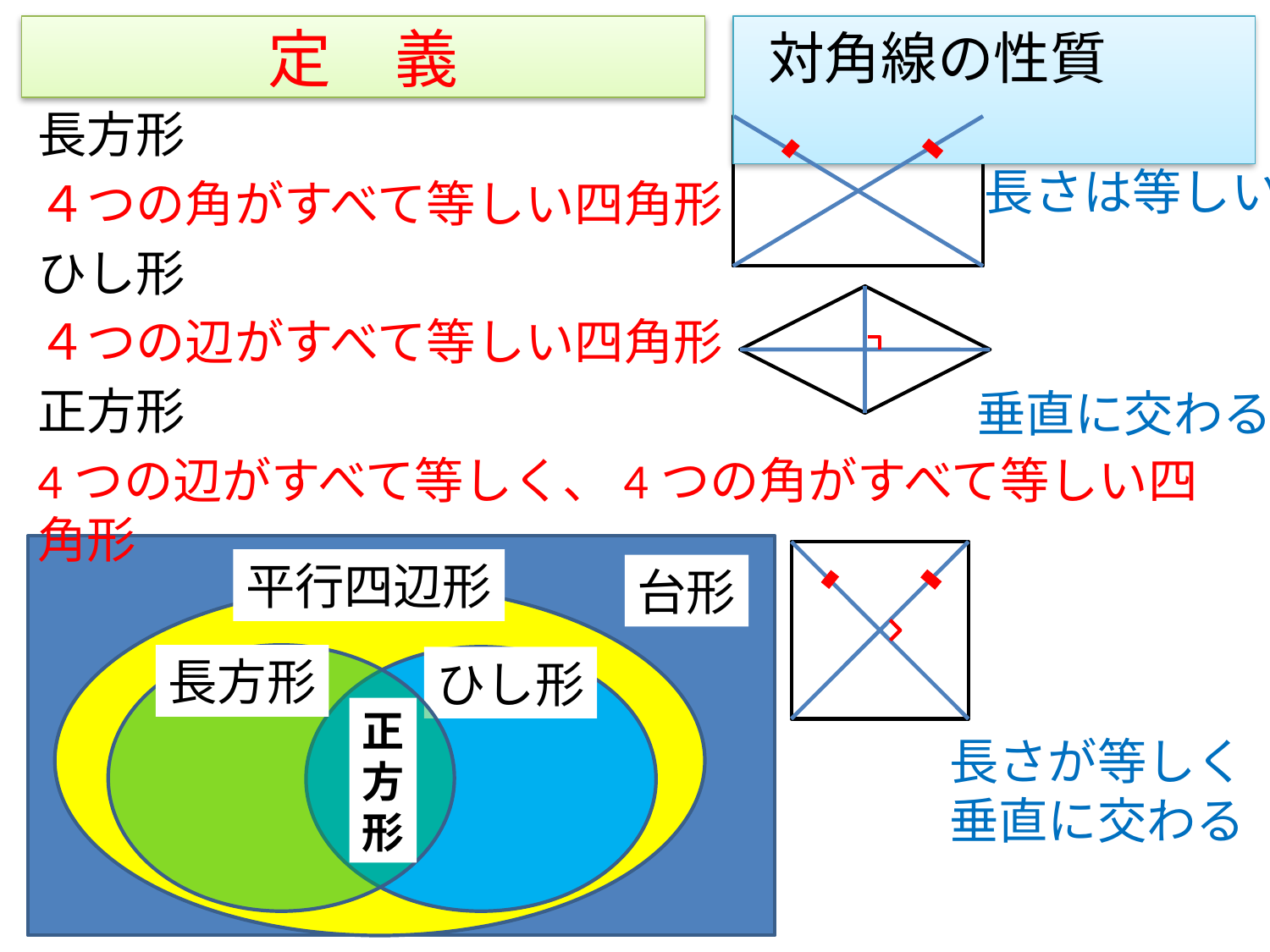

# 定　義
対角線の性質
長方形
４つの角がすべて等しい四角形
ひし形
４つの辺がすべて等しい四角形
正方形
4つの辺がすべて等しく、4つの角がすべて等しい四角形

長さは等しい

垂直に交わる

平行四辺形
台形

長方形

ひし形
正
方
形
長さが等しく
垂直に交わる